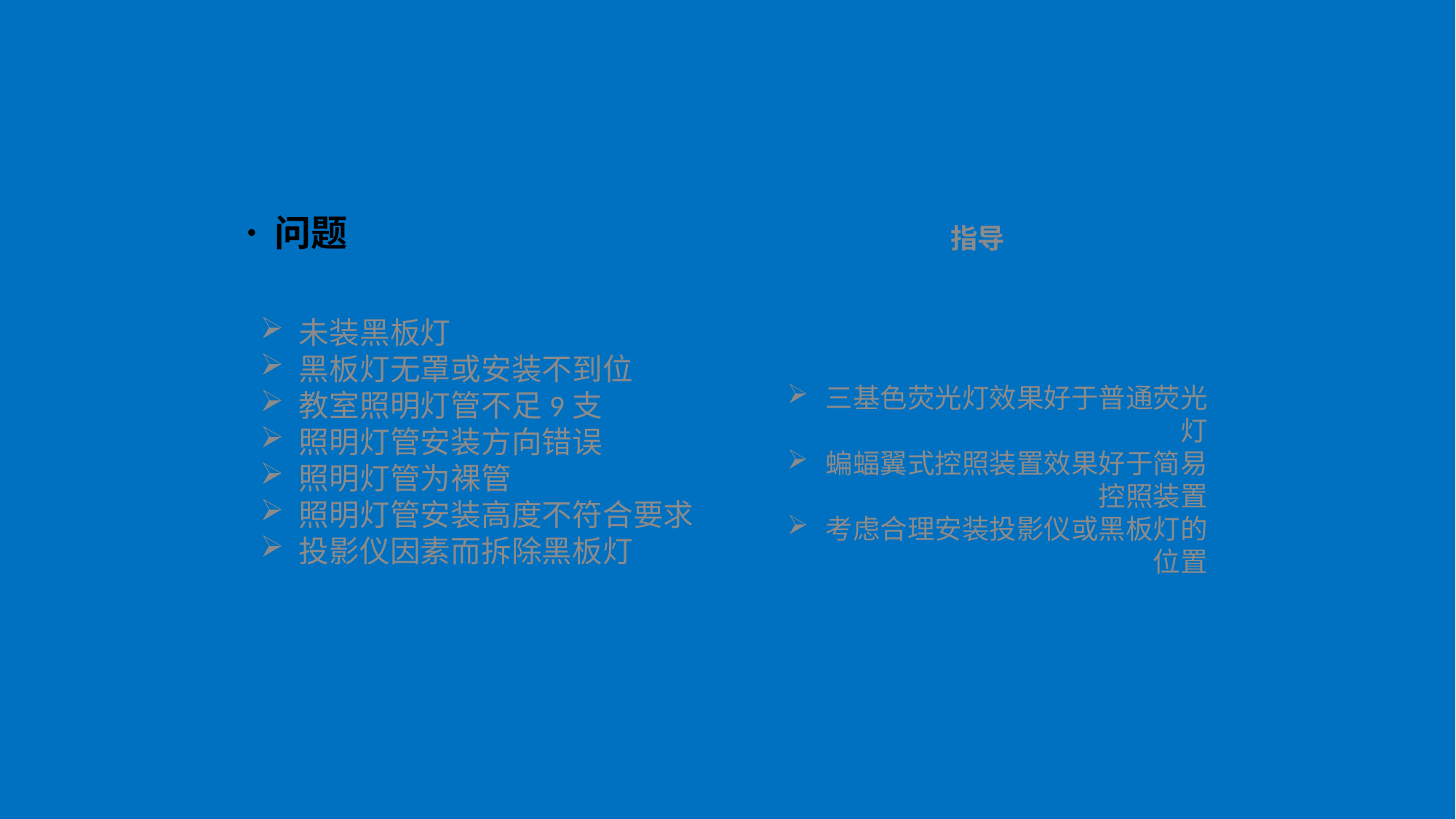

#
问题
指导
未装黑板灯
黑板灯无罩或安装不到位
教室照明灯管不足9支
照明灯管安装方向错误
照明灯管为裸管
照明灯管安装高度不符合要求
投影仪因素而拆除黑板灯

三基色荧光灯效果好于普通荧光灯
蝙蝠翼式控照装置效果好于简易控照装置
考虑合理安装投影仪或黑板灯的位置